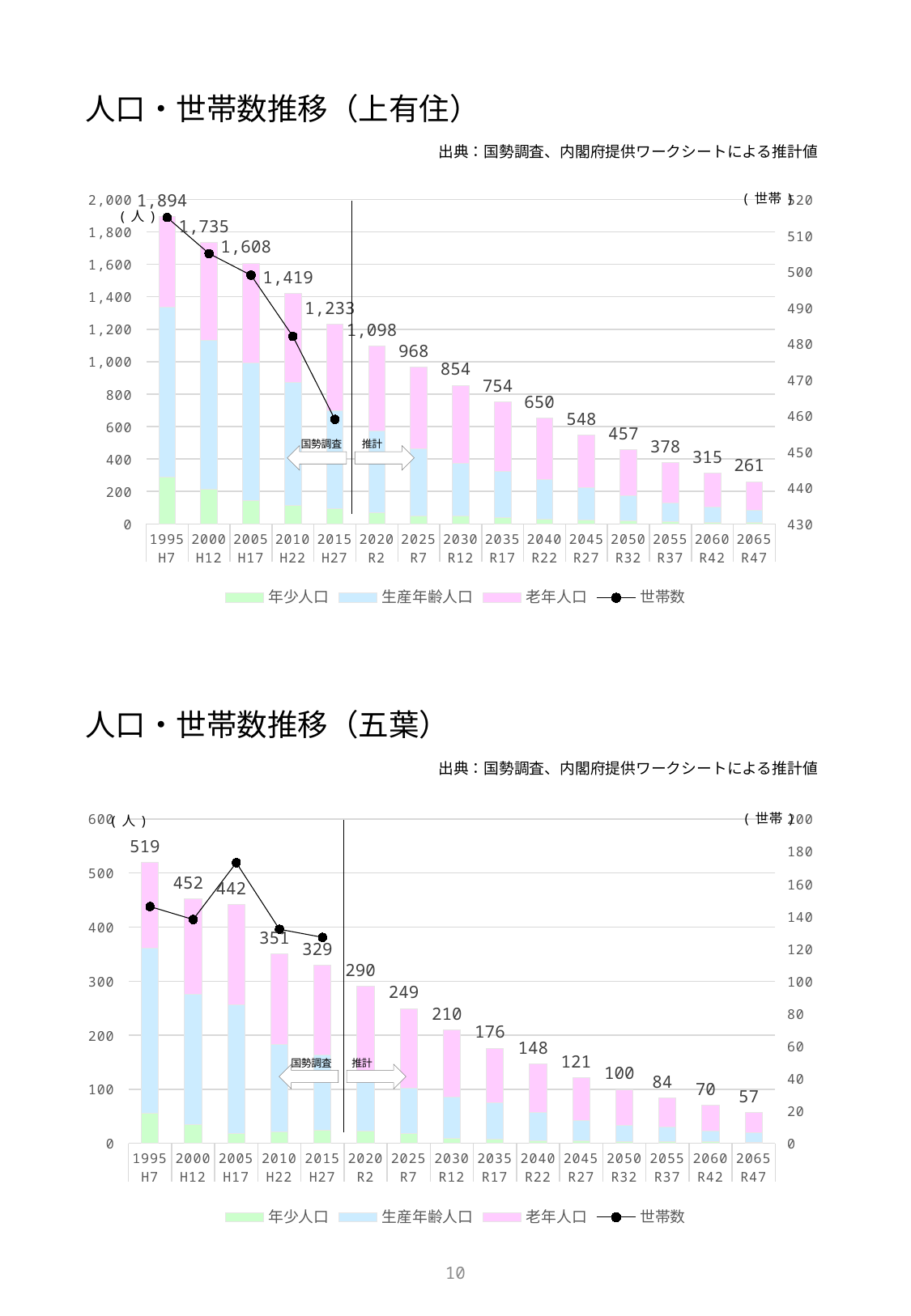

# 人口・世帯数推移（上有住）
出典：国勢調査、内閣府提供ワークシートによる推計値

### Chart

| Category | 年少人口 | 生産年齢人口 | 老年人口 | 計 | 世帯数 |
|---|---|---|---|---|---|
| 1995 | 289.0 | 1046.0 | 559.0 | 1894.0 | 515.0 |
| 2000 | 212.0 | 918.0 | 605.0 | 1735.0 | 505.0 |
| 2005 | 146.0 | 846.0 | 616.0 | 1608.0 | 499.0 |
| 2010 | 116.0 | 756.0 | 547.0 | 1419.0 | 482.0 |
| 2015 | 93.0 | 606.0 | 534.0 | 1233.0 | 459.0 |
| 2020 | 68.5677925 | 505.10274 | 524.36592 | 1098.0364525 | None |
| 2025 | 51.291228429814 | 411.33689280379997 | 505.4265528700001 | 968.054674103614 | None |
| 2030 | 47.08989742895893 | 324.75217855157405 | 482.4706105045136 | 854.3126864850466 | None |
| 2035 | 38.51554297254886 | 283.2786467444308 | 431.8886516749916 | 753.6828413919712 | None |
| 2040 | 30.893132136001018 | 241.53941659179304 | 377.7378198303806 | 650.1703685581747 | None |
| 2045 | 23.06716532249066 | 202.56611642758978 | 322.3366256485013 | 547.9699073985818 | None |
| 2050 | 17.51914838381249 | 158.51139956923694 | 280.95591041723173 | 456.9864583702812 | None |
| 2055 | 13.414062374522578 | 115.29071594302923 | 249.143136680621 | 377.8479149981728 | None |
| 2060 | 10.89342809579197 | 90.56344552250053 | 213.2292737642423 | 314.6861473825348 | None |
| 2065 | 8.577628888376397 | 75.69229445934432 | 176.65853982493024 | 260.92846317265094 | None |
人口・世帯数推移（五葉）
出典：国勢調査、内閣府提供ワークシートによる推計値

### Chart

| Category | 年少人口 | 生産年齢人口 | 老年人口 | 計 | 世帯数 |
|---|---|---|---|---|---|
| 1995 | 56.0 | 305.0 | 158.0 | 519.0 | 146.0 |
| 2000 | 34.0 | 241.0 | 177.0 | 452.0 | 138.0 |
| 2005 | 19.0 | 237.0 | 186.0 | 442.0 | 173.0 |
| 2010 | 21.0 | 162.0 | 168.0 | 351.0 | 132.0 |
| 2015 | 25.0 | 138.0 | 166.0 | 329.0 | 127.0 |
| 2020 | 23.282879476399998 | 106.14663000000002 | 160.60557999999997 | 290.0350894764 | None |
| 2025 | 17.71953752588172 | 84.2626128664 | 147.5079283737 | 249.4900787659817 | None |
| 2030 | 9.6193810759573 | 75.69908873776822 | 124.93714508641904 | 210.25561490014456 | None |
| 2035 | 7.12579808223124 | 68.4225315392785 | 100.48749601021879 | 176.03582563172853 | None |
| 2040 | 5.455931896021571 | 52.25036539182352 | 89.88394300392471 | 147.59024029176982 | None |
| 2045 | 4.5697309835640585 | 37.76259122728019 | 79.10807164130472 | 121.44039385214896 | None |
| 2050 | 4.028147322533061 | 28.971531494402207 | 66.65511853704203 | 99.6547973539773 | None |
| 2055 | 3.407223005599108 | 26.63984205401457 | 53.55741930197152 | 83.6044843615852 | None |
| 2060 | 2.846358163806519 | 19.95649819124762 | 47.573076935229615 | 70.37593329028375 | None |
| 2065 | 2.2061561502649747 | 18.26897339009694 | 36.21818637290676 | 56.69331591326867 | None |
10